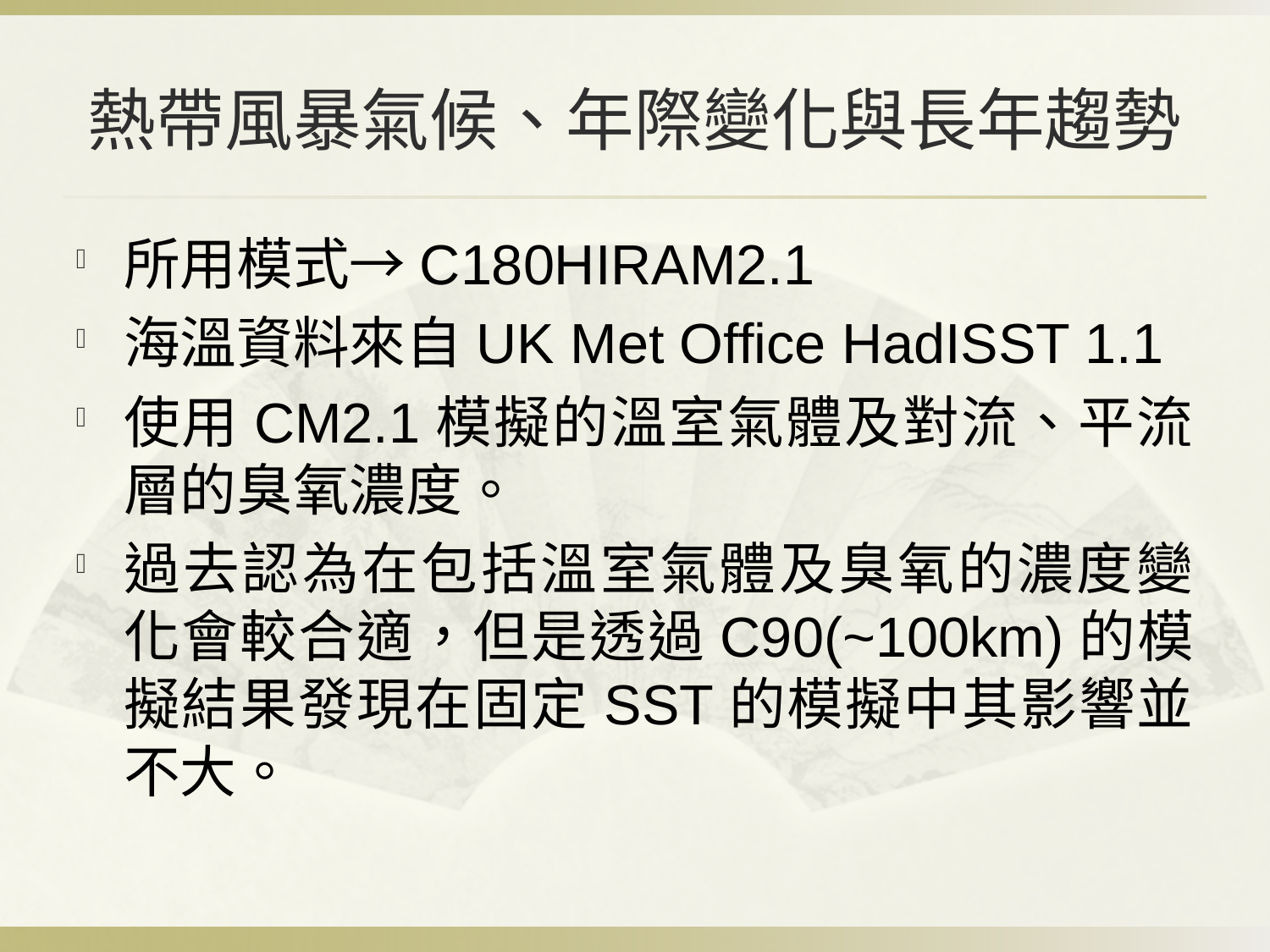

# 熱帶風暴氣候、年際變化與長年趨勢
所用模式→C180HIRAM2.1
海溫資料來自UK Met Office HadISST 1.1
使用CM2.1模擬的溫室氣體及對流、平流層的臭氧濃度。
過去認為在包括溫室氣體及臭氧的濃度變化會較合適，但是透過C90(~100km)的模擬結果發現在固定SST的模擬中其影響並不大。